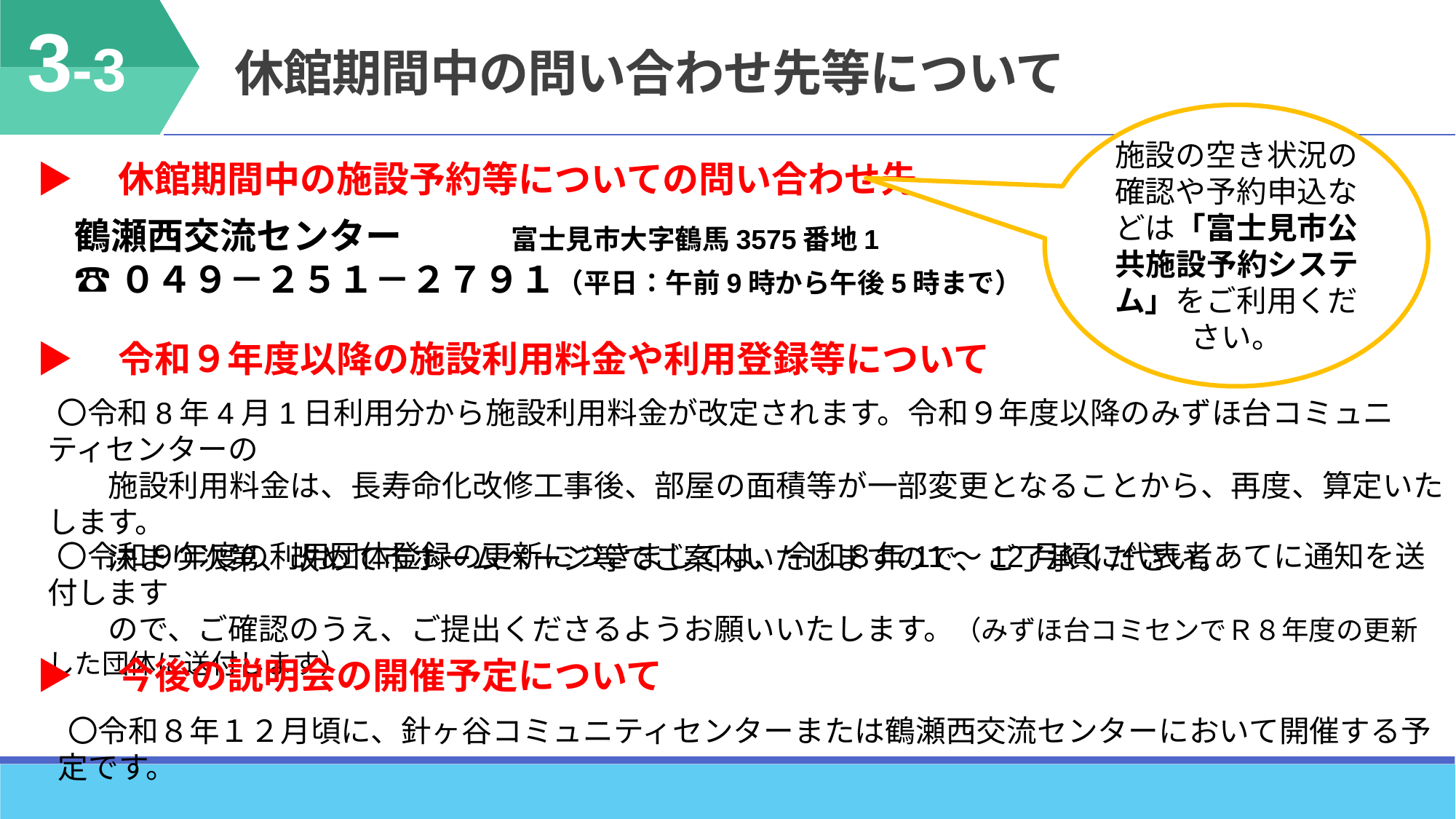

3-3

休館期間中の問い合わせ先等について
施設の空き状況の確認や予約申込などは「富士見市公共施設予約システム」をご利用ください。
▶　休館期間中の施設予約等についての問い合わせ先
鶴瀬西交流センター　　　富士見市大字鶴馬3575番地1
☎０４９－２５１－２７９１（平日：午前9時から午後5時まで）

▶　令和９年度以降の施設利用料金や利用登録等について

 〇令和8年4月1日利用分から施設利用料金が改定されます。令和９年度以降のみずほ台コミュニティセンターの
　　施設利用料金は、長寿命化改修工事後、部屋の面積等が一部変更となることから、再度、算定いたします。
　　決まり次第、改めて市ホームページ等でご案内いたしますので、ご了承ください。

 〇令和９年度の利用団体登録の更新につきましては、令和８年11～12月頃に代表者あてに通知を送付します
　　ので、ご確認のうえ、ご提出くださるようお願いいたします。（みずほ台コミセンでＲ８年度の更新した団体に送付します）

▶　今後の説明会の開催予定について

 〇令和８年１２月頃に、針ヶ谷コミュニティセンターまたは鶴瀬西交流センターにおいて開催する予定です。